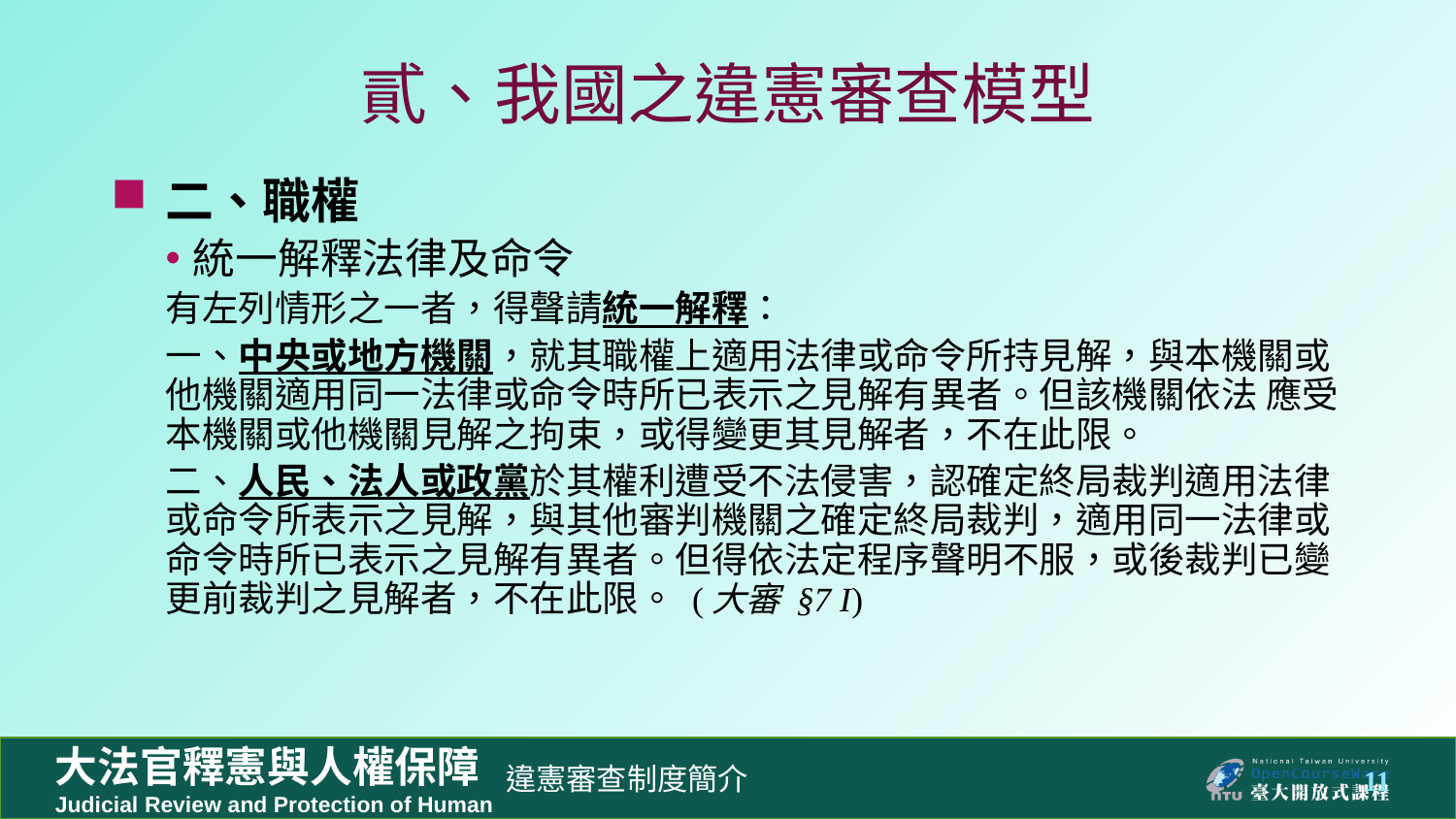

# 貳、我國之違憲審查模型
二、職權
統一解釋法律及命令
有左列情形之一者，得聲請統一解釋：
一、中央或地方機關，就其職權上適用法律或命令所持見解，與本機關或 他機關適用同一法律或命令時所已表示之見解有異者。但該機關依法 應受本機關或他機關見解之拘束，或得變更其見解者，不在此限。
二、人民、法人或政黨於其權利遭受不法侵害，認確定終局裁判適用法律 或命令所表示之見解，與其他審判機關之確定終局裁判，適用同一法律或命令時所已表示之見解有異者。但得依法定程序聲明不服，或後裁判已變更前裁判之見解者，不在此限。 (大審 §7 I)